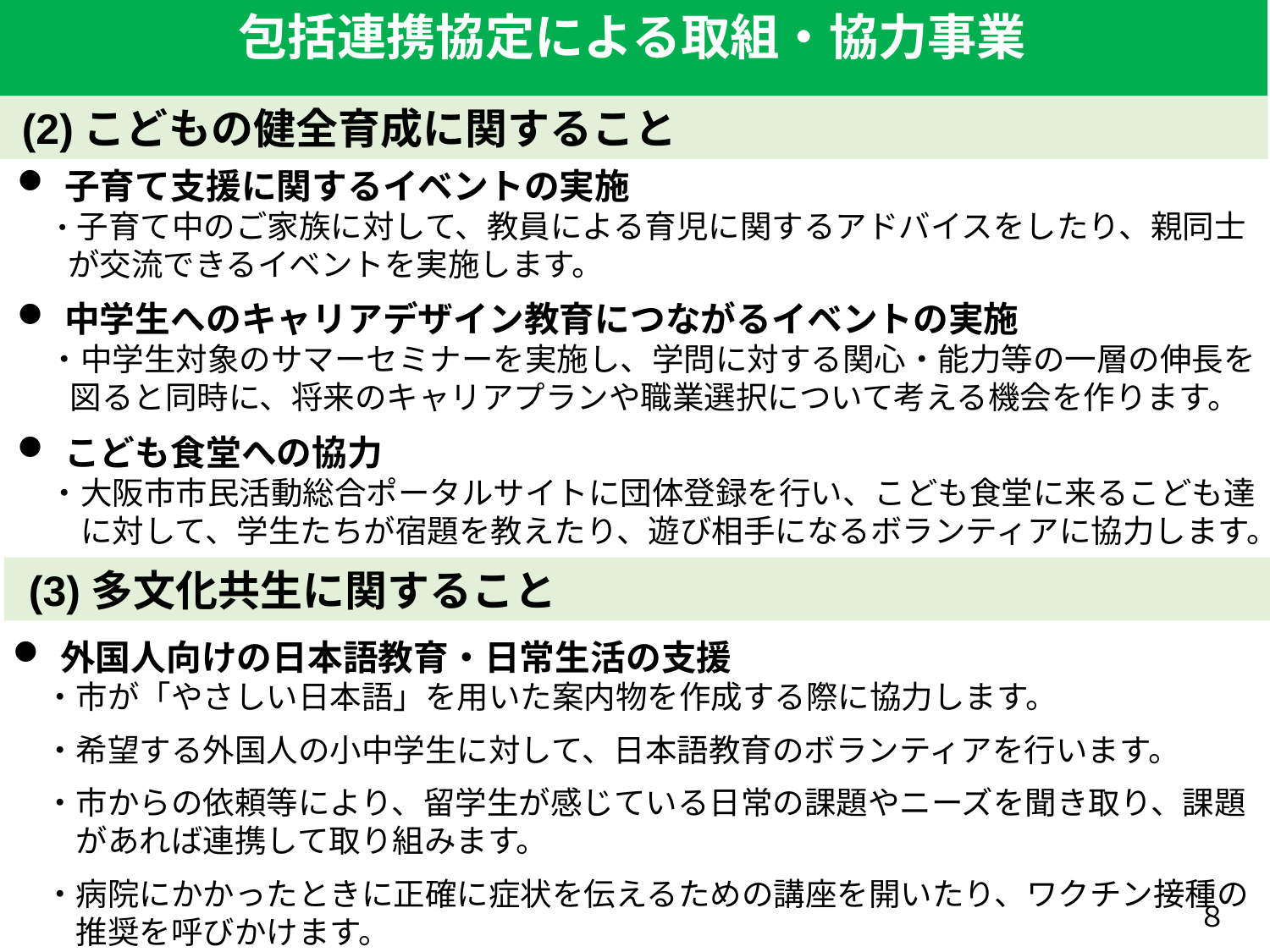

包括連携協定による取組・協力事業
 (2)こどもの健全育成に関すること
子育て支援に関するイベントの実施
　・子育て中のご家族に対して、教員による育児に関するアドバイスをしたり、親同士
      が交流できるイベントを実施します。

中学生へのキャリアデザイン教育につながるイベントの実施
　・中学生対象のサマーセミナーを実施し、学問に対する関心・能力等の一層の伸長を
　   図ると同時に、将来のキャリアプランや職業選択について考える機会を作ります。

こども食堂への協力
　・大阪市市民活動総合ポータルサイトに団体登録を行い、こども食堂に来るこども達
　　に対して、学生たちが宿題を教えたり、遊び相手になるボランティアに協力します。
 (3)多文化共生に関すること
外国人向けの日本語教育・日常生活の支援
　・市が「やさしい日本語」を用いた案内物を作成する際に協力します。

　・希望する外国人の小中学生に対して、日本語教育のボランティアを行います。

　・市からの依頼等により、留学生が感じている日常の課題やニーズを聞き取り、課題
　　があれば連携して取り組みます。

　・病院にかかったときに正確に症状を伝えるための講座を開いたり、ワクチン接種の
　　推奨を呼びかけます。

８